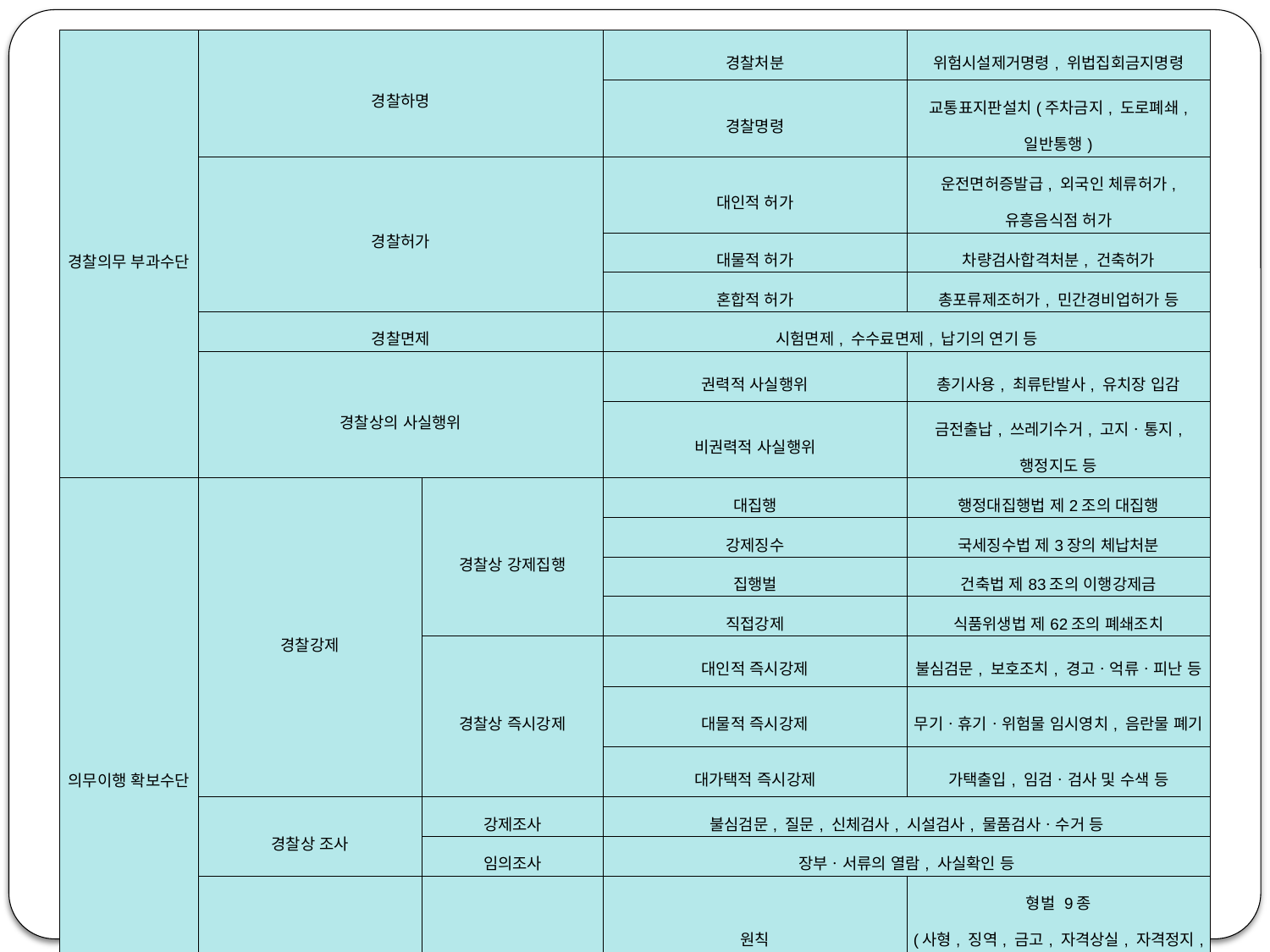

| 경찰의무 부과수단 | 경찰하명 |  | 경찰처분 | 위험시설제거명령, 위법집회금지명령 |
| --- | --- | --- | --- | --- |
|  |  |  | 경찰명령 | 교통표지판설치(주차금지, 도로폐쇄, 일반통행) |
|  | 경찰허가 |  | 대인적 허가 | 운전면허증발급, 외국인 체류허가, 유흥음식점 허가 |
|  |  |  | 대물적 허가 | 차량검사합격처분, 건축허가 |
|  |  |  | 혼합적 허가 | 총포류제조허가, 민간경비업허가 등 |
|  | 경찰면제 |  | 시험면제, 수수료면제, 납기의 연기 등 |  |
|  | 경찰상의 사실행위 |  | 권력적 사실행위 | 총기사용, 최류탄발사, 유치장 입감 |
|  |  |  | 비권력적 사실행위 | 금전출납, 쓰레기수거, 고지ㆍ통지, 행정지도 등 |
| 의무이행 확보수단 | 경찰강제 | 경찰상 강제집행 | 대집행 | 행정대집행법 제2조의 대집행 |
|  |  |  | 강제징수 | 국세징수법 제3장의 체납처분 |
|  |  |  | 집행벌 | 건축법 제83조의 이행강제금 |
|  |  |  | 직접강제 | 식품위생법 제62조의 폐쇄조치 |
|  |  | 경찰상 즉시강제 | 대인적 즉시강제 | 불심검문, 보호조치, 경고ㆍ억류ㆍ피난 등 |
|  |  |  | 대물적 즉시강제 | 무기ㆍ휴기ㆍ위험물 임시영치, 음란물 폐기 |
|  |  |  | 대가택적 즉시강제 | 가택출입, 임검ㆍ검사 및 수색 등 |
|  | 경찰상 조사 | 강제조사 | 불심검문, 질문, 신체검사, 시설검사, 물품검사ㆍ수거 등 |  |
|  |  | 임의조사 | 장부ㆍ서류의 열람, 사실확인 등 |  |
|  | 경찰벌 | 경찰형벌 | 원칙 | 형벌 9종 (사형, 징역, 금고, 자격상실, 자격정지, 벌금, 구류, 과료, 몰수) |
|  |  |  | 예외 | 즉심, 통고처분 |
|  |  | 경찰질서벌 | 범칙금, 과태료, 과징금 |  |